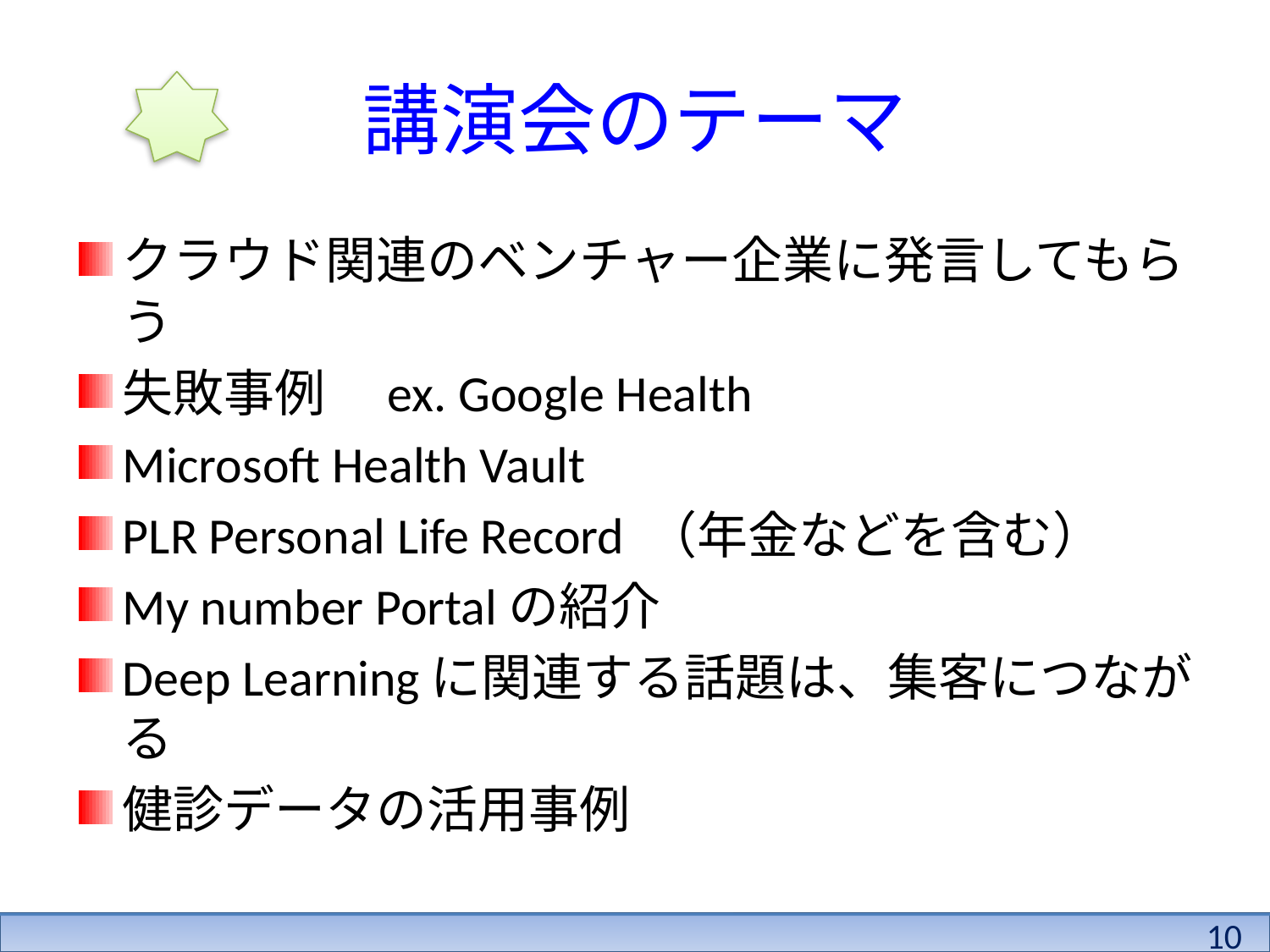

# 講演会のテーマ

クラウド関連のベンチャー企業に発言してもらう
失敗事例　ex. Google Health
Microsoft Health Vault
PLR Personal Life Record （年金などを含む）
My number Portalの紹介
Deep Learningに関連する話題は、集客につながる
健診データの活用事例

10